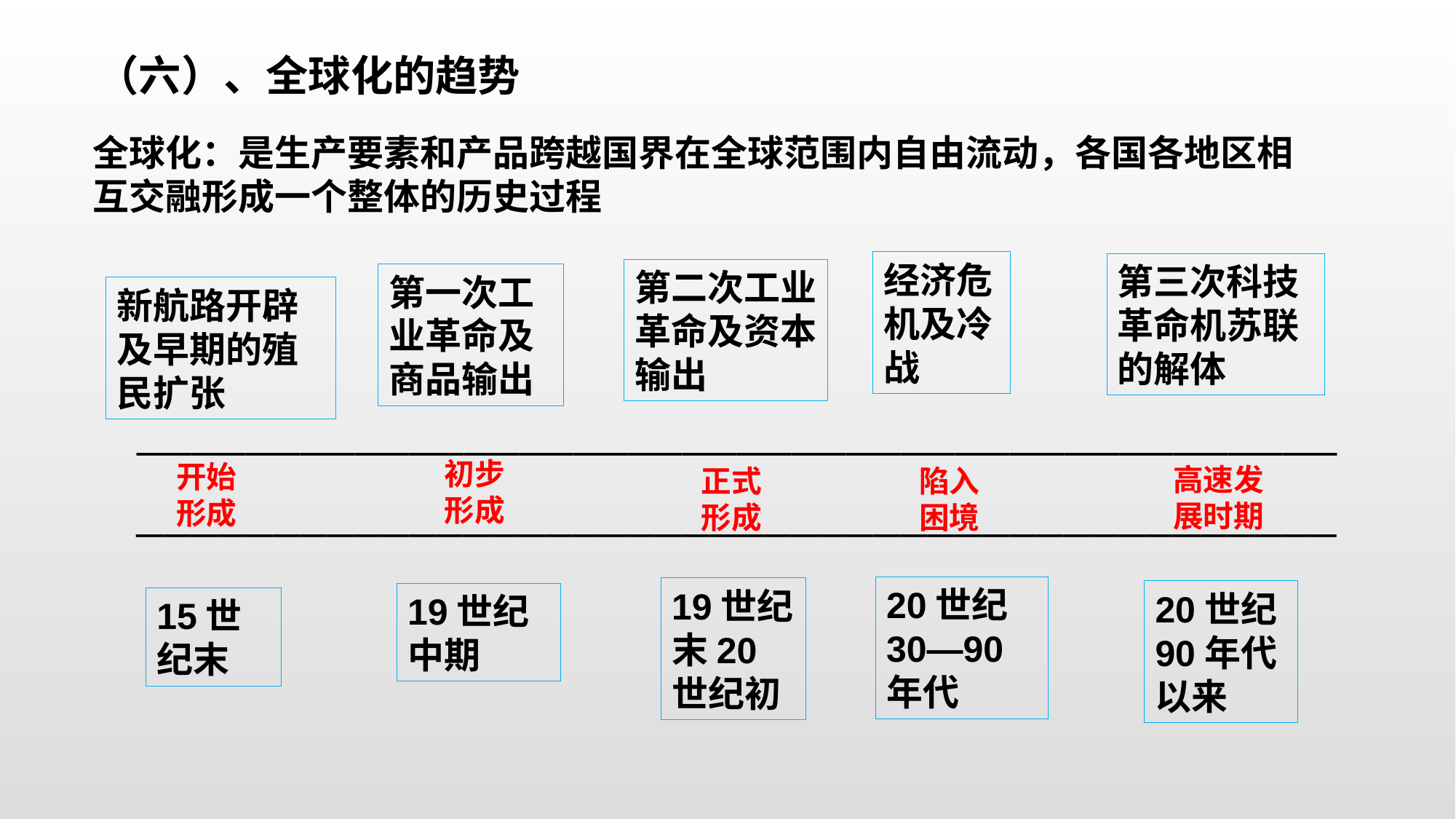

（六）、全球化的趋势
全球化：是生产要素和产品跨越国界在全球范围内自由流动，各国各地区相互交融形成一个整体的历史过程

经济危机及冷战
第三次科技革命机苏联的解体
第二次工业革命及资本输出
第一次工业革命及商品输出
新航路开辟及早期的殖民扩张
————————————————————————————————————————————
初步形成
开始形成
高速发展时期
陷入困境
正式形成
————————————————————————————————————————————
20世纪30—90年代
19世纪末20世纪初
20世纪90年代以来
19世纪中期
15世纪末